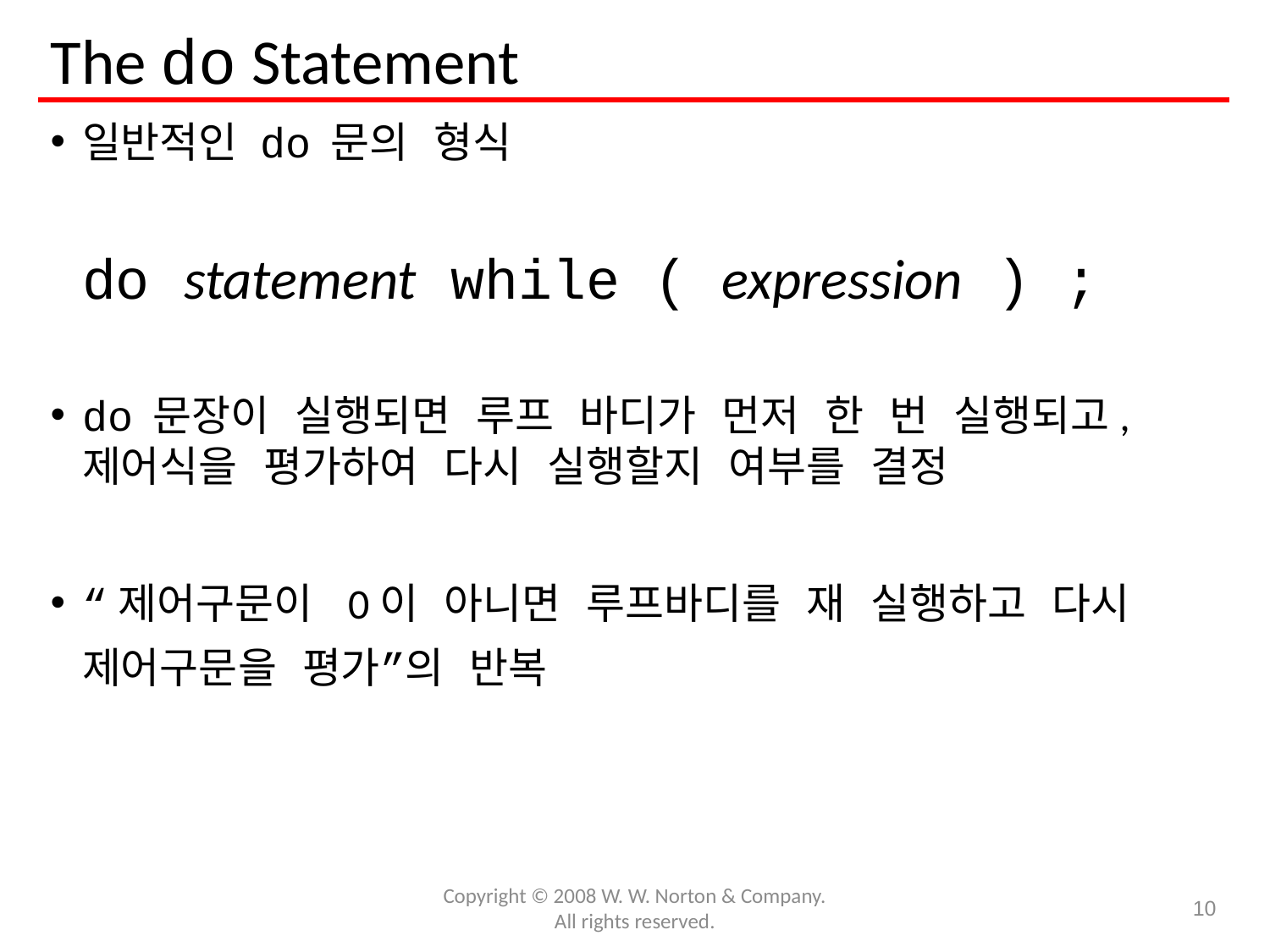

# The do Statement
일반적인 do 문의 형식

	do statement while ( expression ) ;

do 문장이 실행되면 루프 바디가 먼저 한 번 실행되고, 제어식을 평가하여 다시 실행할지 여부를 결정

“제어구문이 0이 아니면 루프바디를 재 실행하고 다시 제어구문을 평가”의 반복

Copyright © 2008 W. W. Norton & Company.
All rights reserved.
10